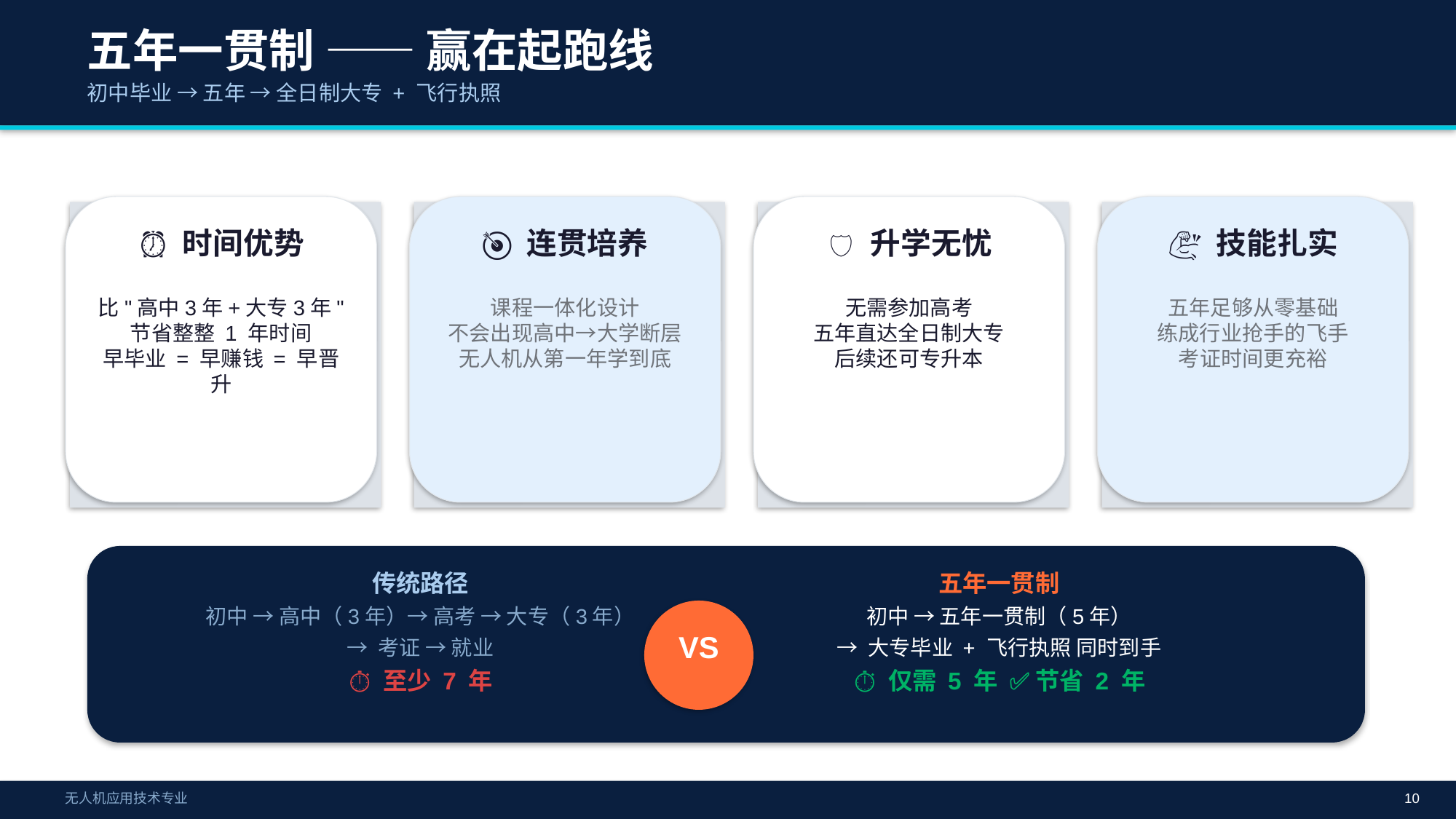

五年一贯制 —— 赢在起跑线
初中毕业 → 五年 → 全日制大专 + 飞行执照

⏰ 时间优势
🎯 连贯培养
🛡️ 升学无忧
💪 技能扎实
比"高中3年+大专3年"
节省整整 1 年时间
早毕业 = 早赚钱 = 早晋升
课程一体化设计
不会出现高中→大学断层
无人机从第一年学到底
无需参加高考
五年直达全日制大专
后续还可专升本
五年足够从零基础
练成行业抢手的飞手
考证时间更充裕

传统路径
初中 → 高中（3年）→ 高考 → 大专（3年）
→ 考证 → 就业
⏱️ 至少 7 年
五年一贯制
初中 → 五年一贯制（5年）
→ 大专毕业 + 飞行执照 同时到手
⏱️ 仅需 5 年  ✅ 节省 2 年

VS

无人机应用技术专业
10